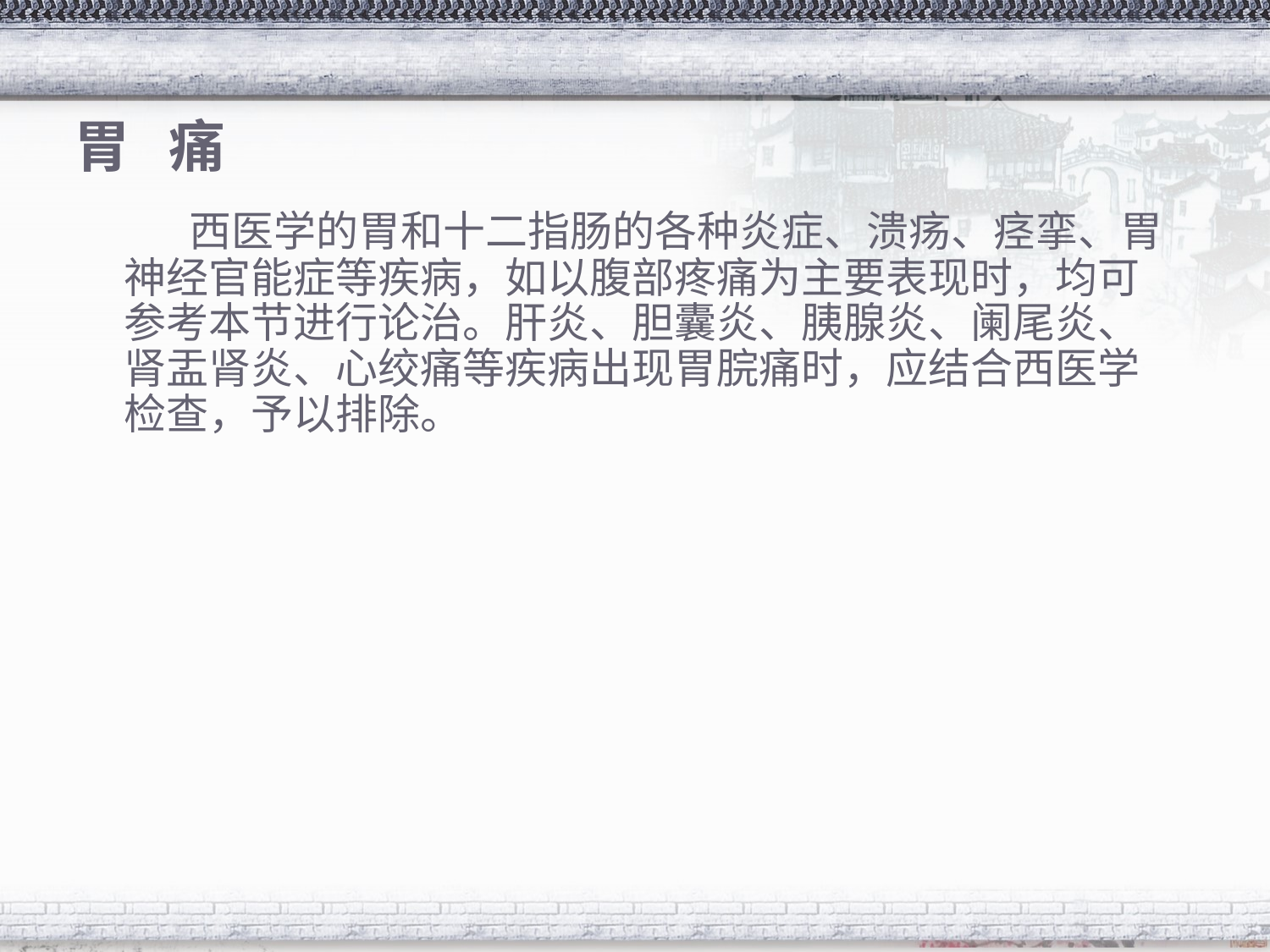

# 胃   痛
           西医学的胃和十二指肠的各种炎症、溃疡、痉挛、胃神经官能症等疾病，如以腹部疼痛为主要表现时，均可参考本节进行论治。肝炎、胆囊炎、胰腺炎、阑尾炎、肾盂肾炎、心绞痛等疾病出现胃脘痛时，应结合西医学检查，予以排除。